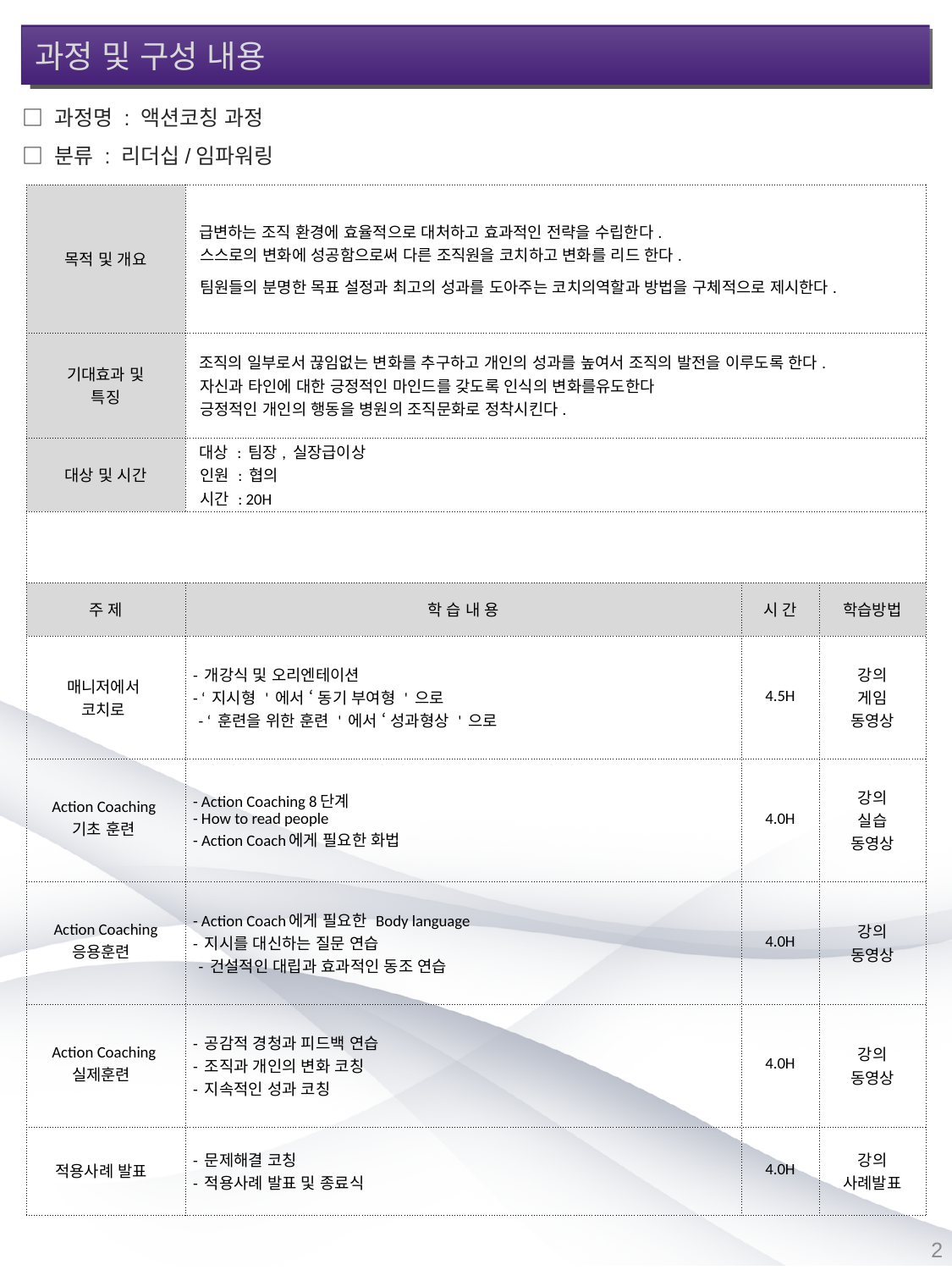

과정 및 구성 내용
□ 과정명 : 액션코칭 과정
□ 분류 : 리더십/임파워링
| 목적 및 개요 | 급변하는 조직 환경에 효율적으로 대처하고 효과적인 전략을 수립한다. 스스로의 변화에 성공함으로써 다른 조직원을 코치하고 변화를 리드 한다. 팀원들의 분명한 목표 설정과 최고의 성과를 도아주는 코치의역할과 방법을 구체적으로 제시한다. |  |  |
| --- | --- | --- | --- |
| 기대효과 및 특징 | 조직의 일부로서 끊임없는 변화를 추구하고 개인의 성과를 높여서 조직의 발전을 이루도록 한다. 자신과 타인에 대한 긍정적인 마인드를 갖도록 인식의 변화를유도한다 긍정적인 개인의 행동을 병원의 조직문화로 정착시킨다. |  |  |
| 대상 및 시간 | 대상 : 팀장, 실장급이상 인원 : 협의 시간 : 20H |  |  |
|  |  |  |  |
| 주 제 | 학 습 내 용 | 시 간 | 학습방법 |
| 매니저에서 코치로 | - 개강식 및 오리엔테이션  - ‘ 지시형 ' 에서 ‘ 동기 부여형 ' 으로 - ‘ 훈련을 위한 훈련 ' 에서 ‘ 성과형상 ' 으로 | 4.5H | 강의 게임 동영상 |
| Action Coaching 기초 훈련 | - Action Coaching 8단계  - How to read people - Action Coach에게 필요한 화법 | 4.0H | 강의 실습 동영상 |
| Action Coaching 응용훈련 | - Action Coach에게 필요한 Body language  - 지시를 대신하는 질문 연습 - 건설적인 대립과 효과적인 동조 연습 | 4.0H | 강의 동영상 |
| Action Coaching 실제훈련 | - 공감적 경청과 피드백 연습  - 조직과 개인의 변화 코칭 - 지속적인 성과 코칭 | 4.0H | 강의 동영상 |
| 적용사례 발표 | - 문제해결 코칭 - 적용사례 발표 및 종료식 | 4.0H | 강의 사례발표 |
2